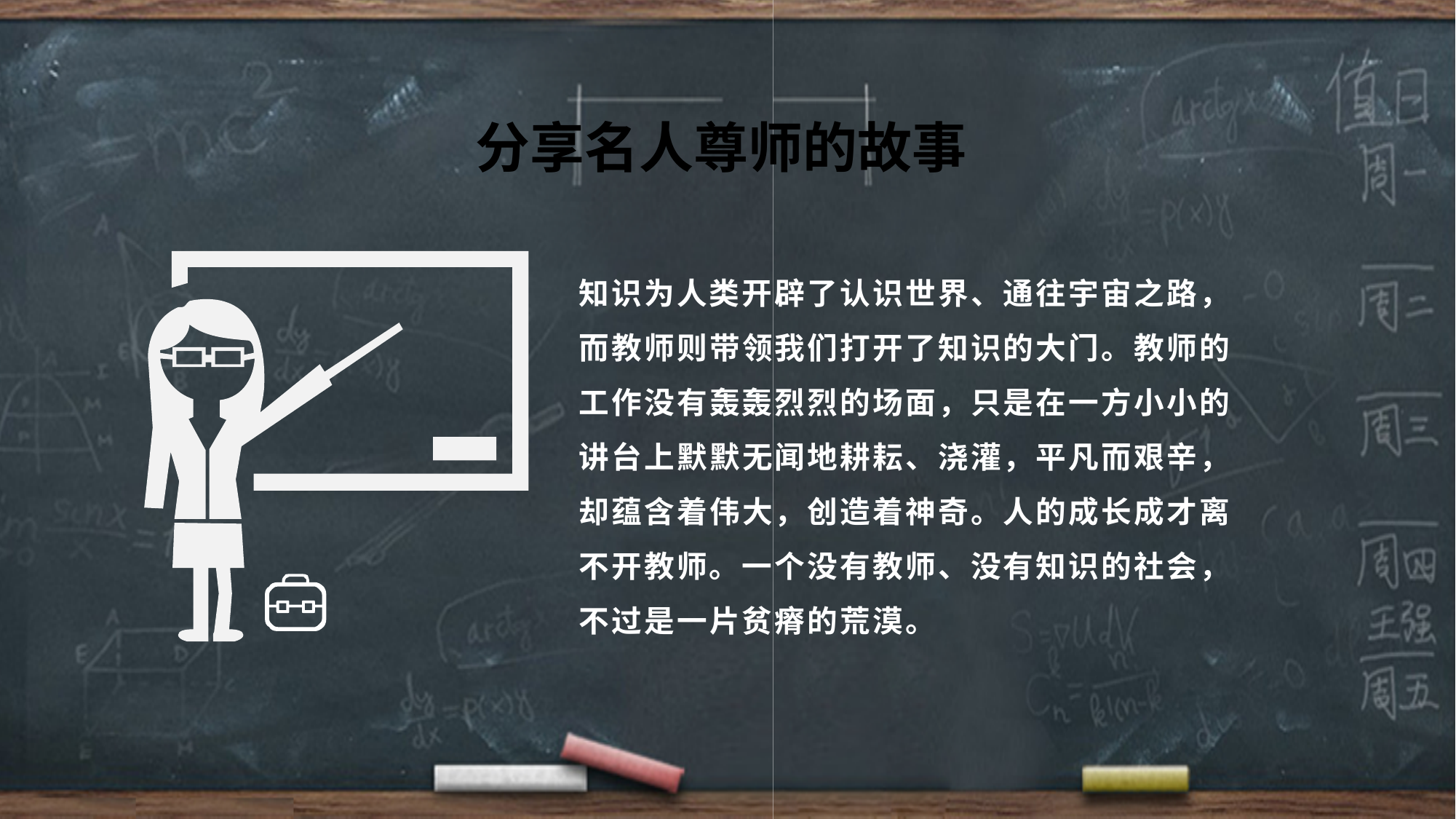

分享名人尊师的故事
知识为人类开辟了认识世界、通往宇宙之路，而教师则带领我们打开了知识的大门。教师的工作没有轰轰烈烈的场面，只是在一方小小的讲台上默默无闻地耕耘、浇灌，平凡而艰辛，却蕴含着伟大，创造着神奇。人的成长成才离不开教师。一个没有教师、没有知识的社会，不过是一片贫瘠的荒漠。